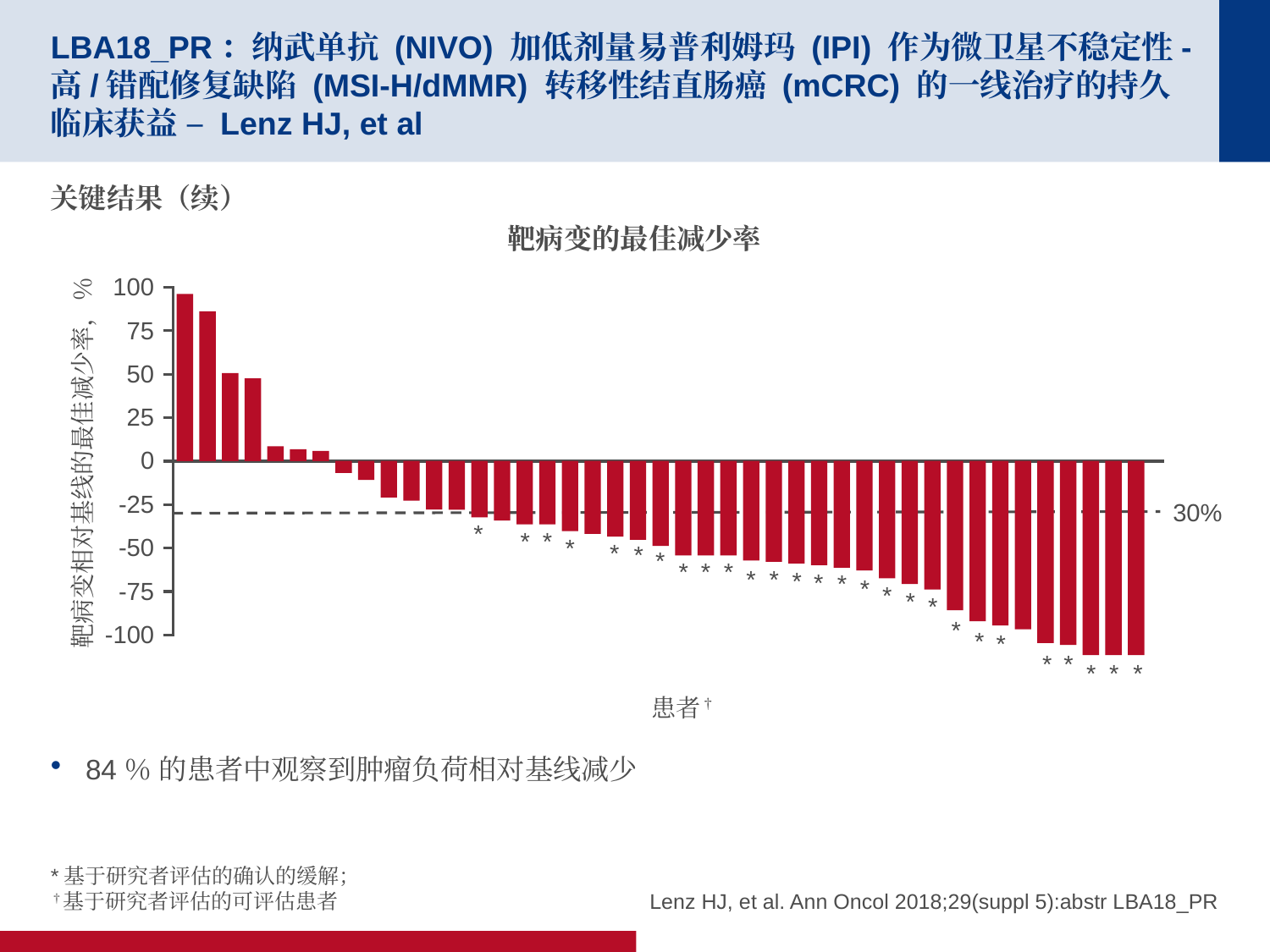

# LBA18_PR：纳武单抗 (NIVO) 加低剂量易普利姆玛 (IPI) 作为微卫星不稳定性-高/错配修复缺陷 (MSI-H/dMMR) 转移性结直肠癌 (mCRC) 的一线治疗的持久临床获益 – Lenz HJ, et al
关键结果（续）

84％ 的患者中观察到肿瘤负荷相对基线减少
靶病变的最佳减少率
100

75
50
25
靶病变相对基线的最佳减少率，％
0
-25
30%
*
*
*
-50
*
*
*
*
*
*
*
*
*
*
*
*
*
-75
*
*
*
*
-100
*
*
*
*
*
*
*
患者†
*基于研究者评估的确认的缓解；
†基于研究者评估的可评估患者
Lenz HJ, et al. Ann Oncol 2018;29(suppl 5):abstr LBA18_PR